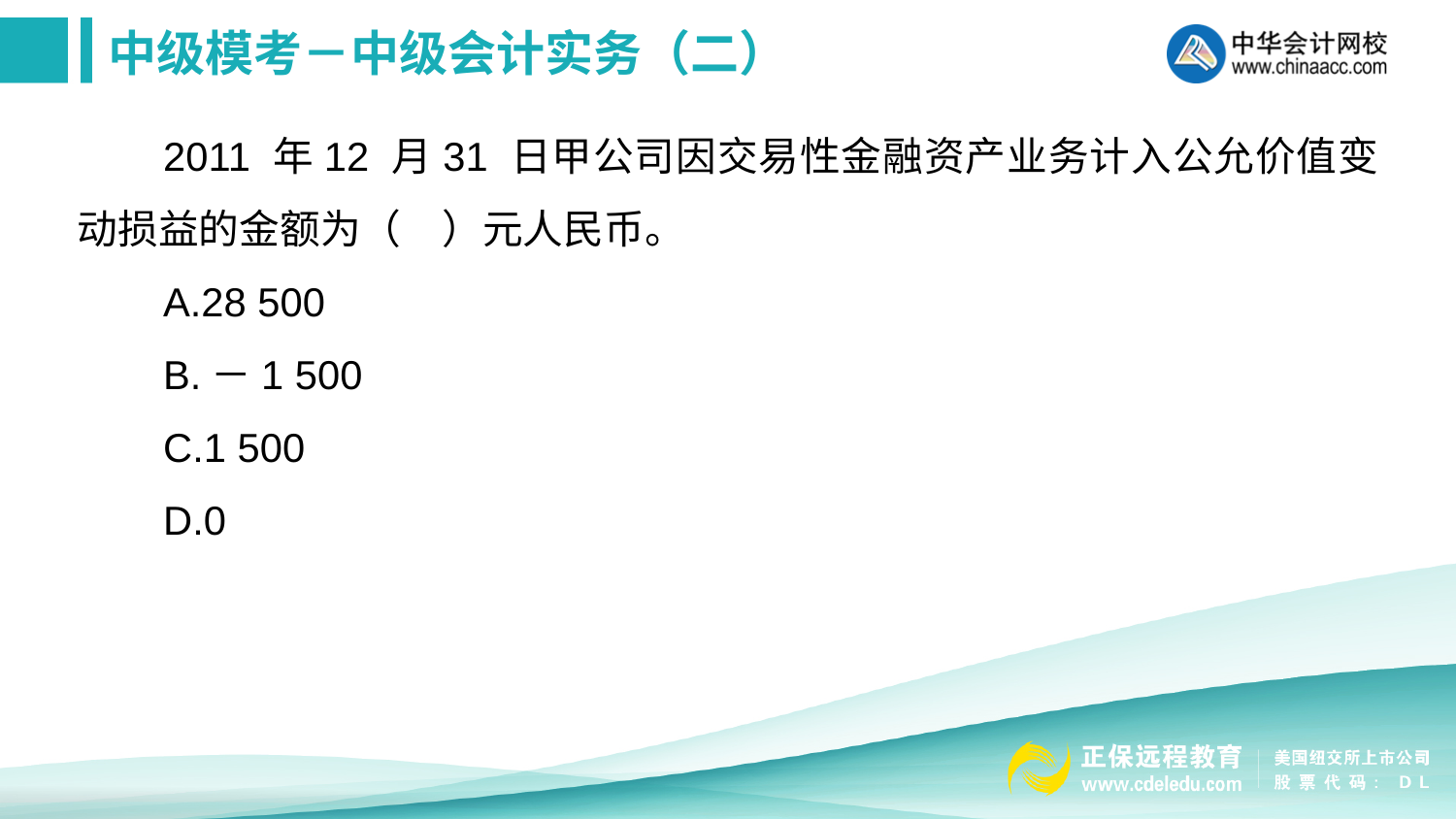

2011 年12 月31 日甲公司因交易性金融资产业务计入公允价值变动损益的金额为（　）元人民币。
A.28 500
B.－1 500
C.1 500
D.0